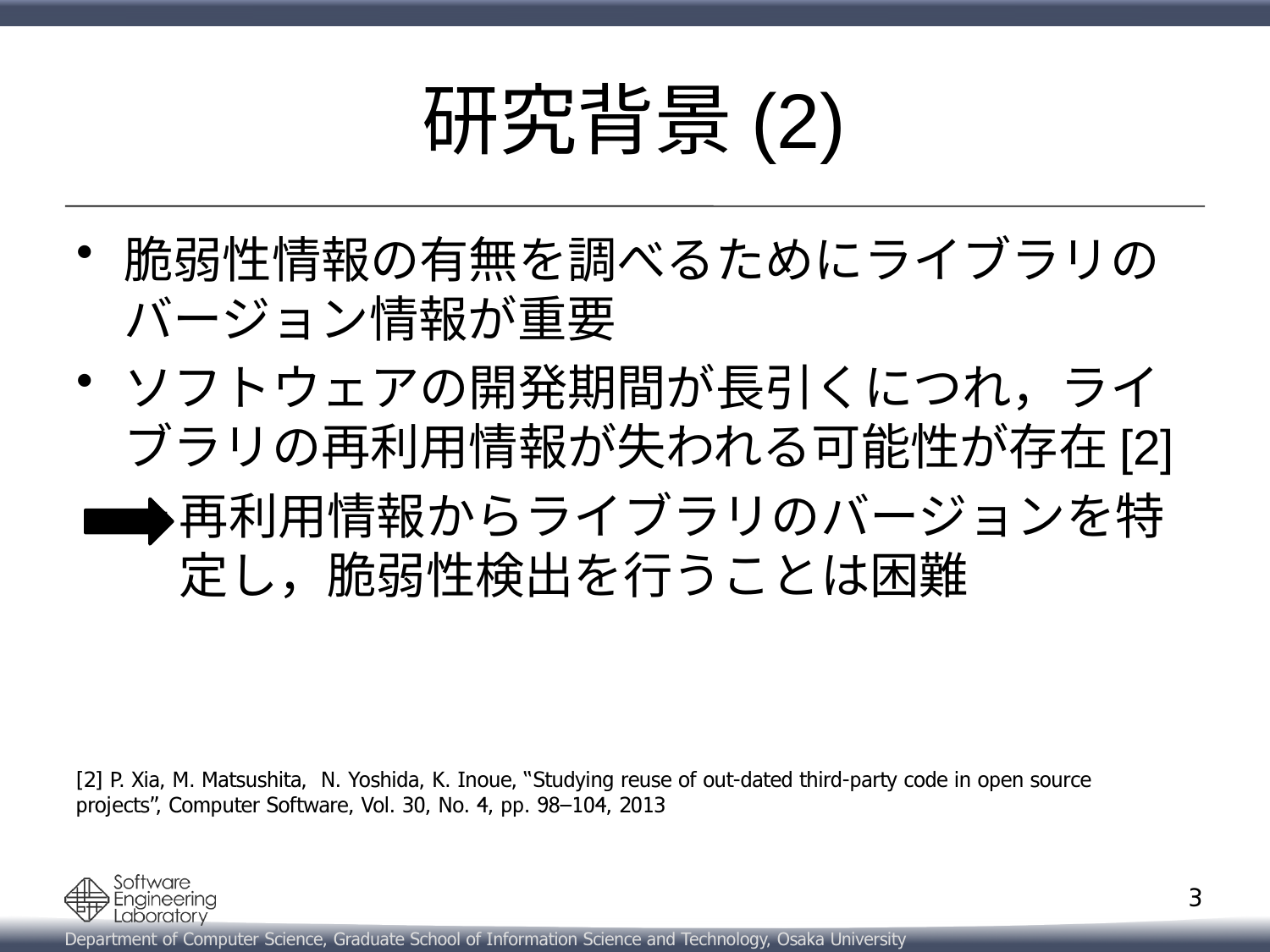

# 研究背景(2)
脆弱性情報の有無を調べるためにライブラリの
バージョン情報が重要
ソフトウェアの開発期間が長引くにつれ，ライブラリの再利用情報が失われる可能性が存在[2]
再利用情報からライブラリのバージョンを特定し，脆弱性検出を行うことは困難

[2] P. Xia, M. Matsushita,  N. Yoshida, K. Inoue, “Studying reuse of out-dated third-party code in open source projects”, Computer Software, Vol. 30, No. 4, pp. 98–104, 2013
3